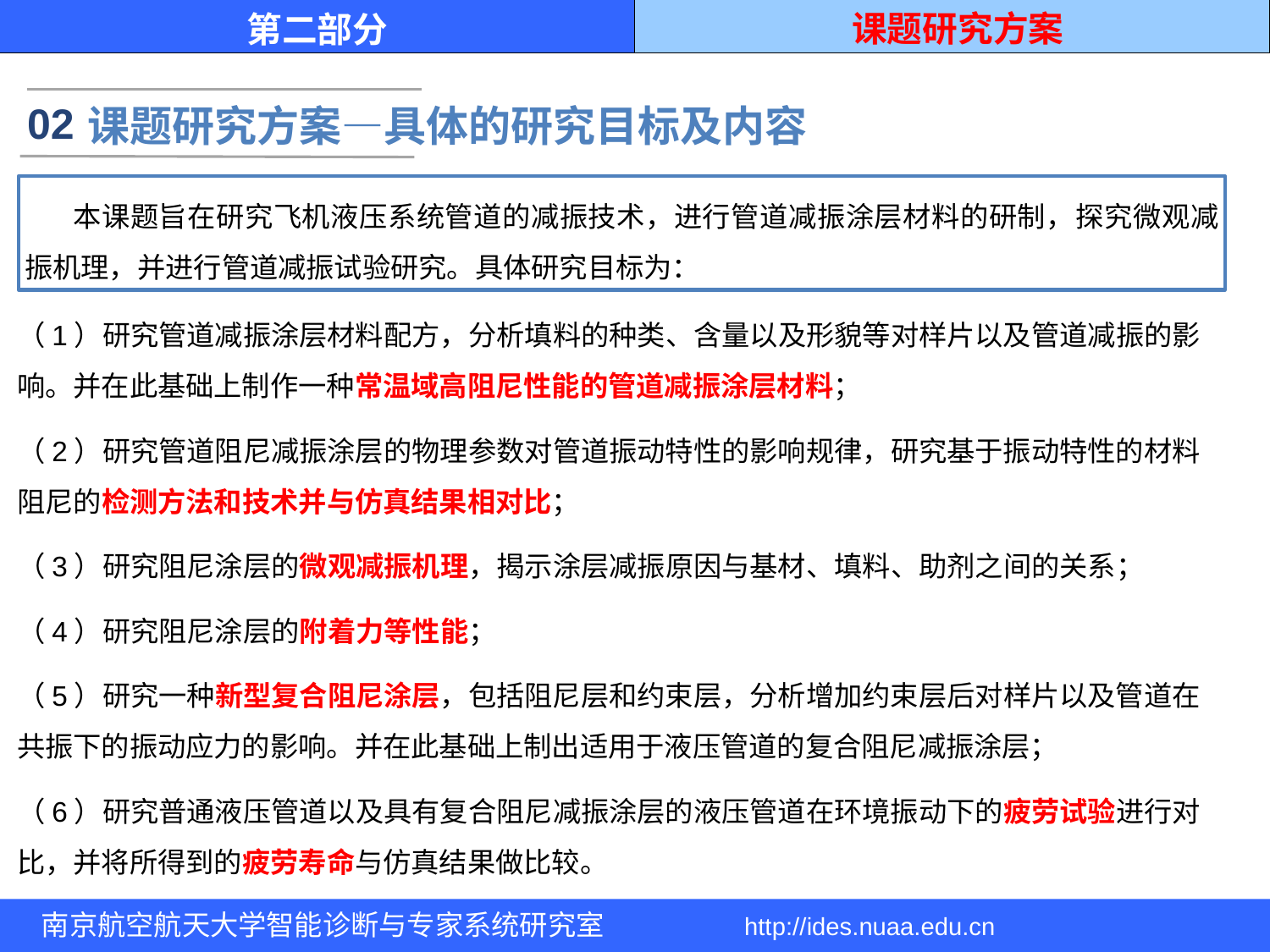

课题研究方案
第二部分
02
课题研究方案—具体的研究目标及内容
      本课题旨在研究飞机液压系统管道的减振技术，进行管道减振涂层材料的研制，探究微观减振机理，并进行管道减振试验研究。具体研究目标为：
（1）研究管道减振涂层材料配方，分析填料的种类、含量以及形貌等对样片以及管道减振的影响。并在此基础上制作一种常温域高阻尼性能的管道减振涂层材料；
（2）研究管道阻尼减振涂层的物理参数对管道振动特性的影响规律，研究基于振动特性的材料阻尼的检测方法和技术并与仿真结果相对比；
（3）研究阻尼涂层的微观减振机理，揭示涂层减振原因与基材、填料、助剂之间的关系；
（4）研究阻尼涂层的附着力等性能；
（5）研究一种新型复合阻尼涂层，包括阻尼层和约束层，分析增加约束层后对样片以及管道在共振下的振动应力的影响。并在此基础上制出适用于液压管道的复合阻尼减振涂层；
（6）研究普通液压管道以及具有复合阻尼减振涂层的液压管道在环境振动下的疲劳试验进行对比，并将所得到的疲劳寿命与仿真结果做比较。
南京航空航天大学智能诊断与专家系统研究室                 http://ides.nuaa.edu.cn